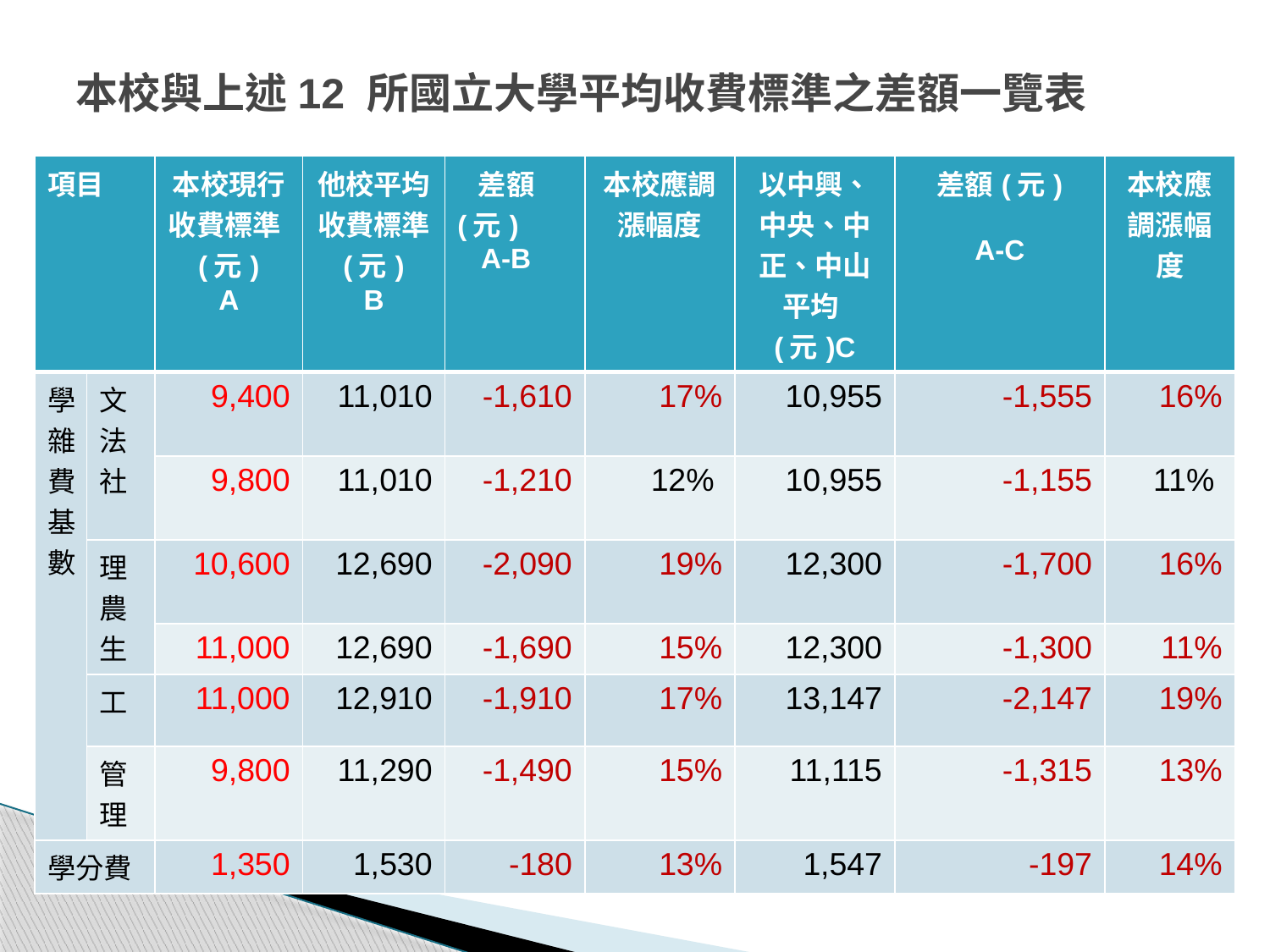

# 本校與上述12 所國立大學平均收費標準之差額一覽表
| 項目 |  | 本校現行 收費標準(元) A | 他校平均 收費標準 (元) B | 差額(元) A-B | 本校應調漲幅度 | 以中興、中央、中正、中山平均(元)C | 差額(元) A-C | 本校應調漲幅度 |
| --- | --- | --- | --- | --- | --- | --- | --- | --- |
| 學 雜 費 基 數 | 文法社 | 9,400 | 11,010 | -1,610 | 17% | 10,955 | -1,555 | 16% |
|  |  | 9,800 | 11,010 | -1,210 | 12% | 10,955 | -1,155 | 11% |
|  | 理農生 | 10,600 | 12,690 | -2,090 | 19% | 12,300 | -1,700 | 16% |
|  |  | 11,000 | 12,690 | -1,690 | 15% | 12,300 | -1,300 | 11% |
|  | 工 | 11,000 | 12,910 | -1,910 | 17% | 13,147 | -2,147 | 19% |
|  | 管理 | 9,800 | 11,290 | -1,490 | 15% | 11,115 | -1,315 | 13% |
| 學分費 |  | 1,350 | 1,530 | -180 | 13% | 1,547 | -197 | 14% |